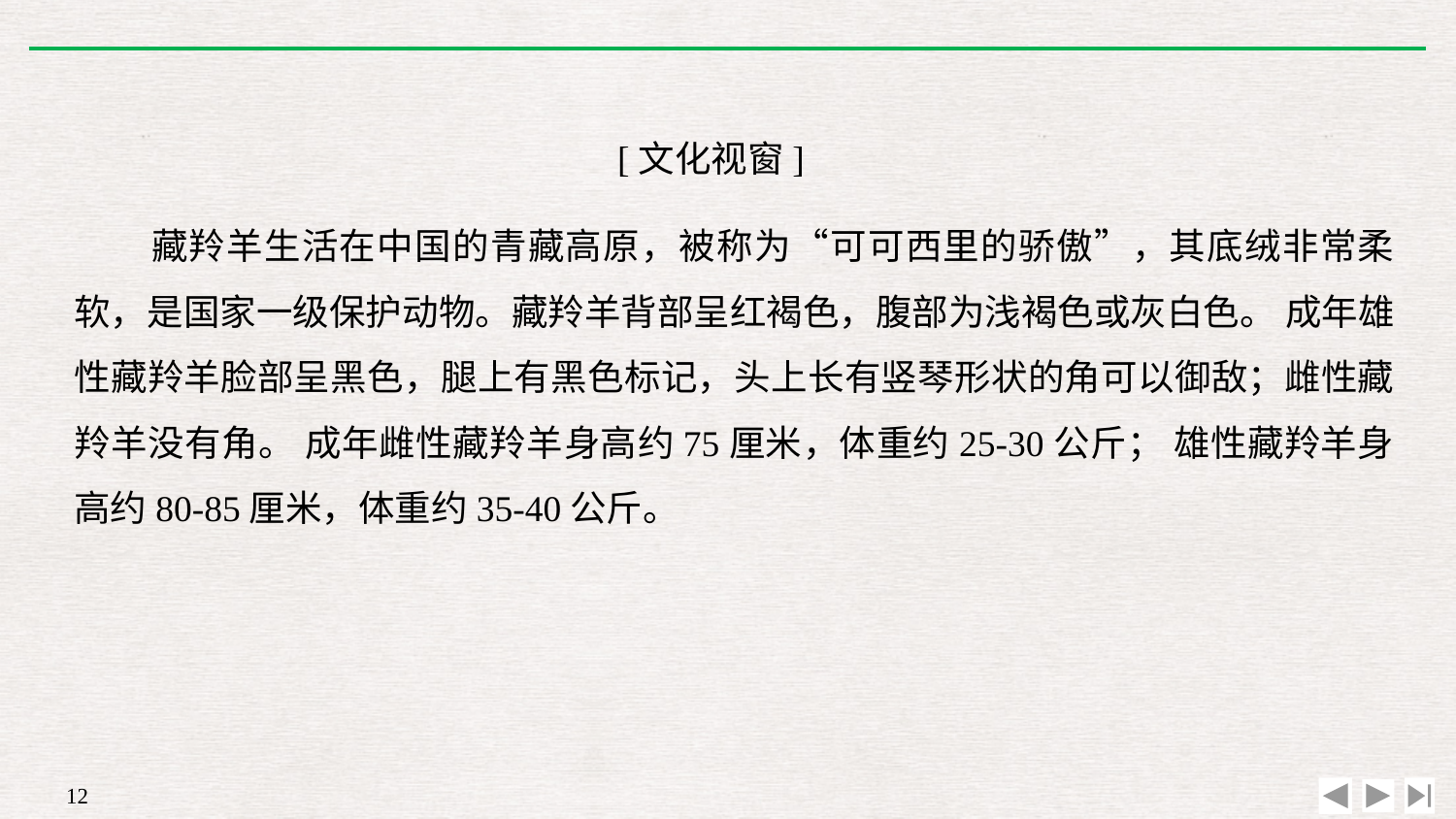

[文化视窗]
藏羚羊生活在中国的青藏高原，被称为“可可西里的骄傲”，其底绒非常柔软，是国家一级保护动物。藏羚羊背部呈红褐色，腹部为浅褐色或灰白色。 成年雄性藏羚羊脸部呈黑色，腿上有黑色标记，头上长有竖琴形状的角可以御敌；雌性藏羚羊没有角。 成年雌性藏羚羊身高约75厘米，体重约25-30公斤； 雄性藏羚羊身高约80-85厘米，体重约35-40公斤。